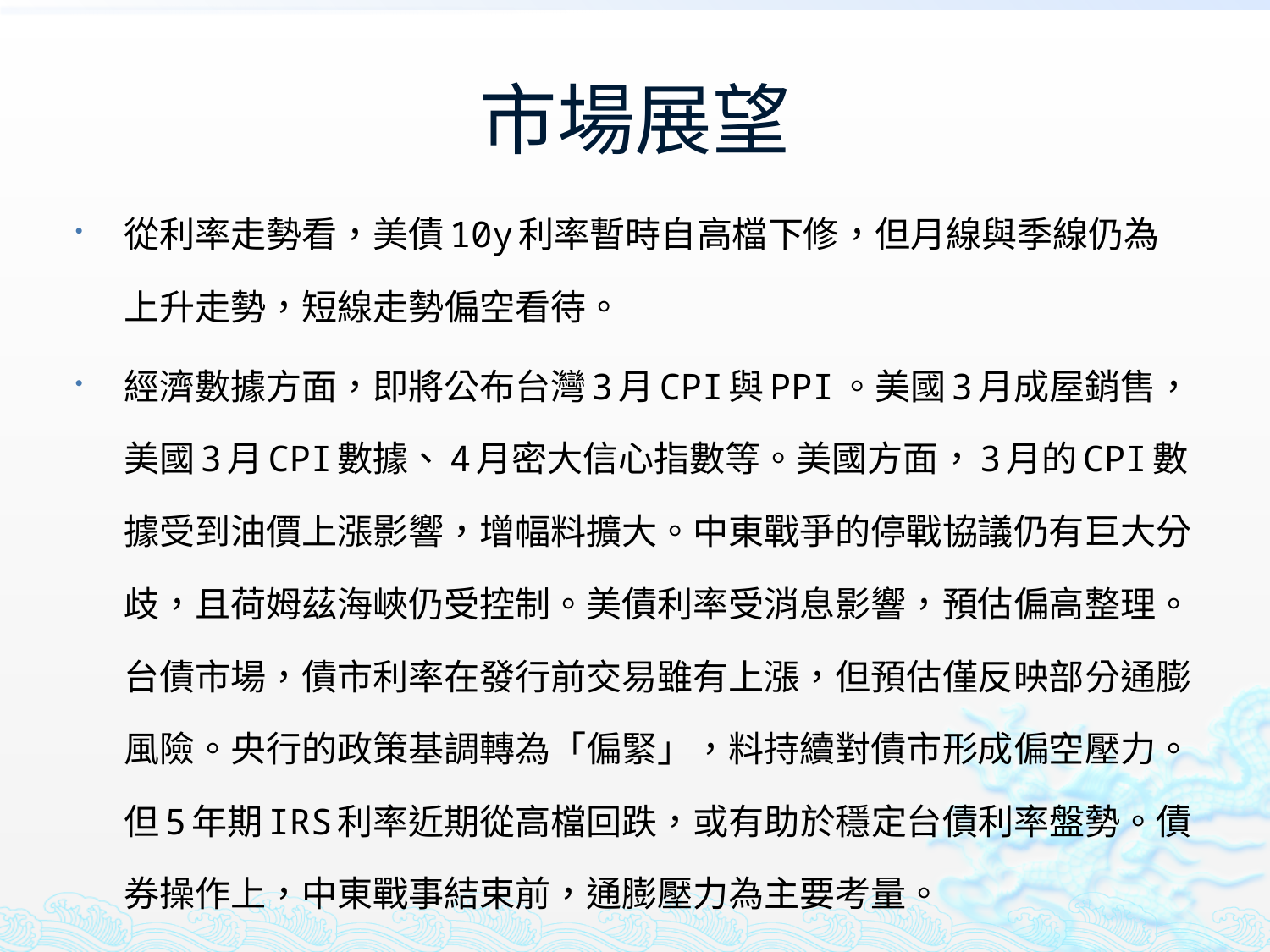

# 市場展望
從利率走勢看，美債10y利率暫時自高檔下修，但月線與季線仍為上升走勢，短線走勢偏空看待。
經濟數據方面，即將公布台灣3月CPI與PPI。美國3月成屋銷售，美國3月CPI數據、4月密大信心指數等。美國方面，3月的CPI數據受到油價上漲影響，增幅料擴大。中東戰爭的停戰協議仍有巨大分歧，且荷姆茲海峽仍受控制。美債利率受消息影響，預估偏高整理。台債市場，債市利率在發行前交易雖有上漲，但預估僅反映部分通膨風險。央行的政策基調轉為「偏緊」，料持續對債市形成偏空壓力。但5年期IRS利率近期從高檔回跌，或有助於穩定台債利率盤勢。債券操作上，中東戰事結束前，通膨壓力為主要考量。